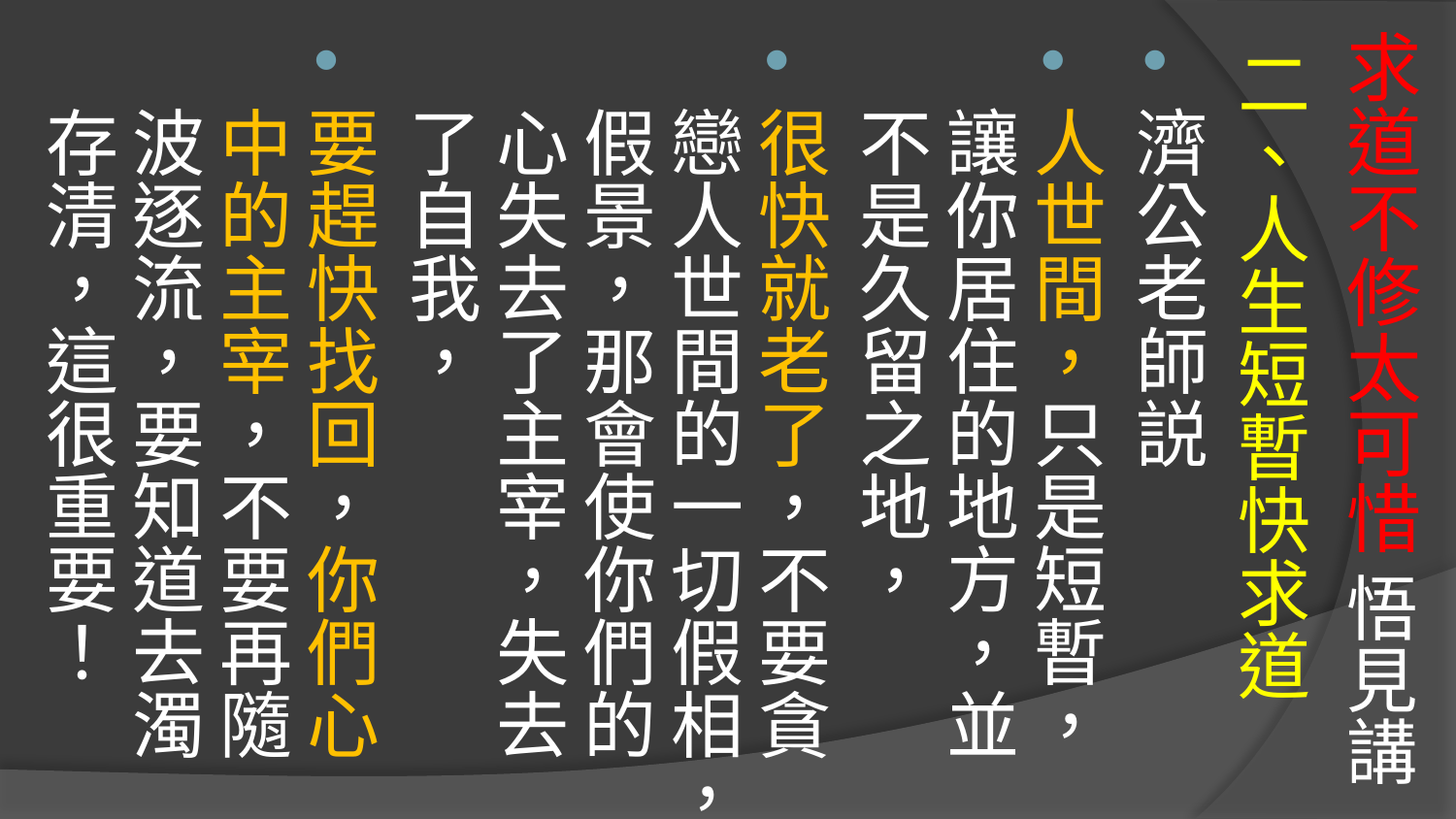

# 求道不修太可惜 悟見講
二、人生短暫快求道
濟公老師説
人世間，只是短暫，讓你居住的地方，並不是久留之地，
很快就老了，不要貪戀人世間的一切假相，假景，那會使你們的心失去了主宰，失去了自我，
要趕快找回，你們心中的主宰，不要再隨波逐流，要知道去濁存清，這很重要！